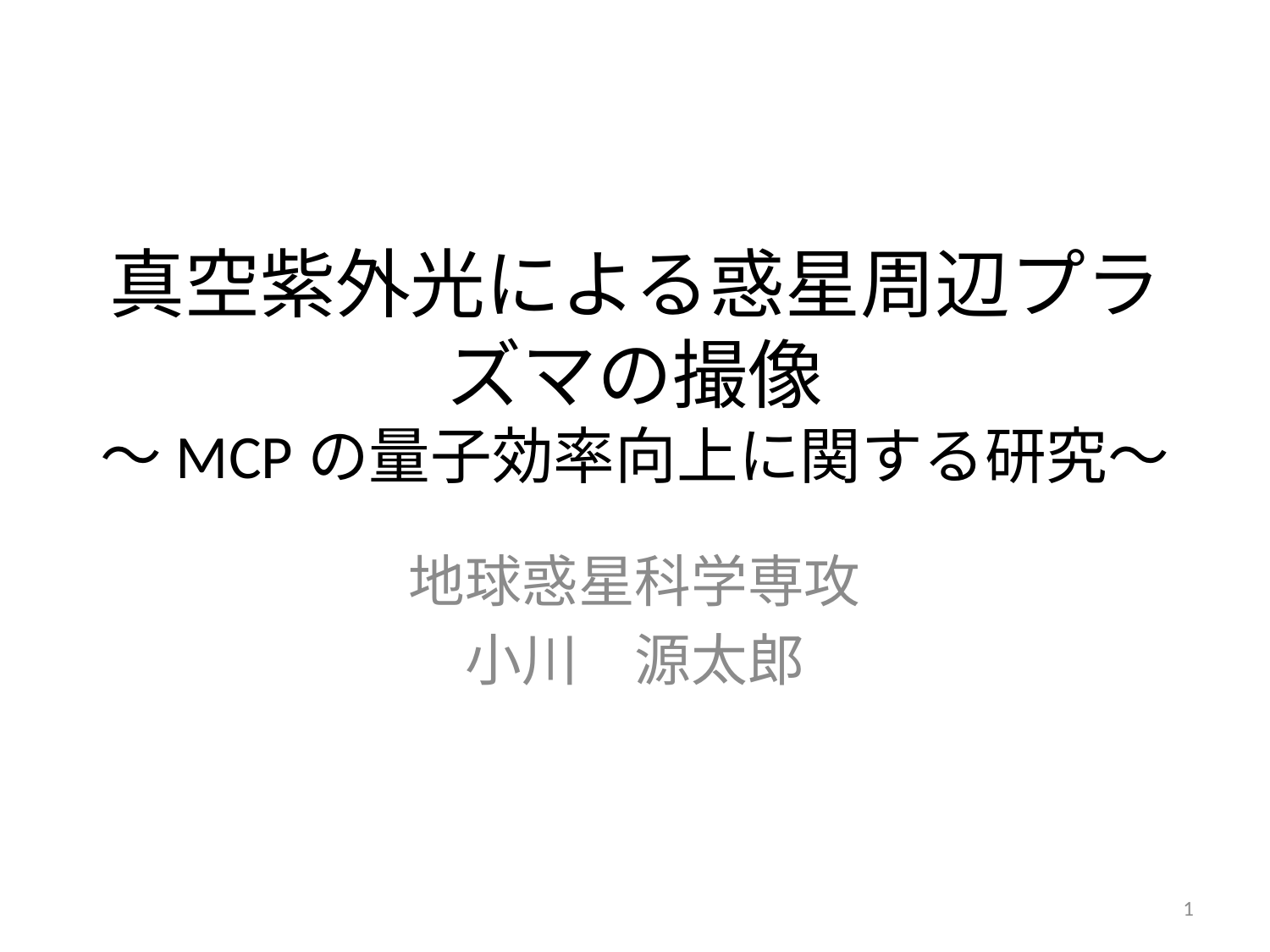

# 真空紫外光による惑星周辺プラズマの撮像 ～MCPの量子効率向上に関する研究～
地球惑星科学専攻
小川　源太郎
1